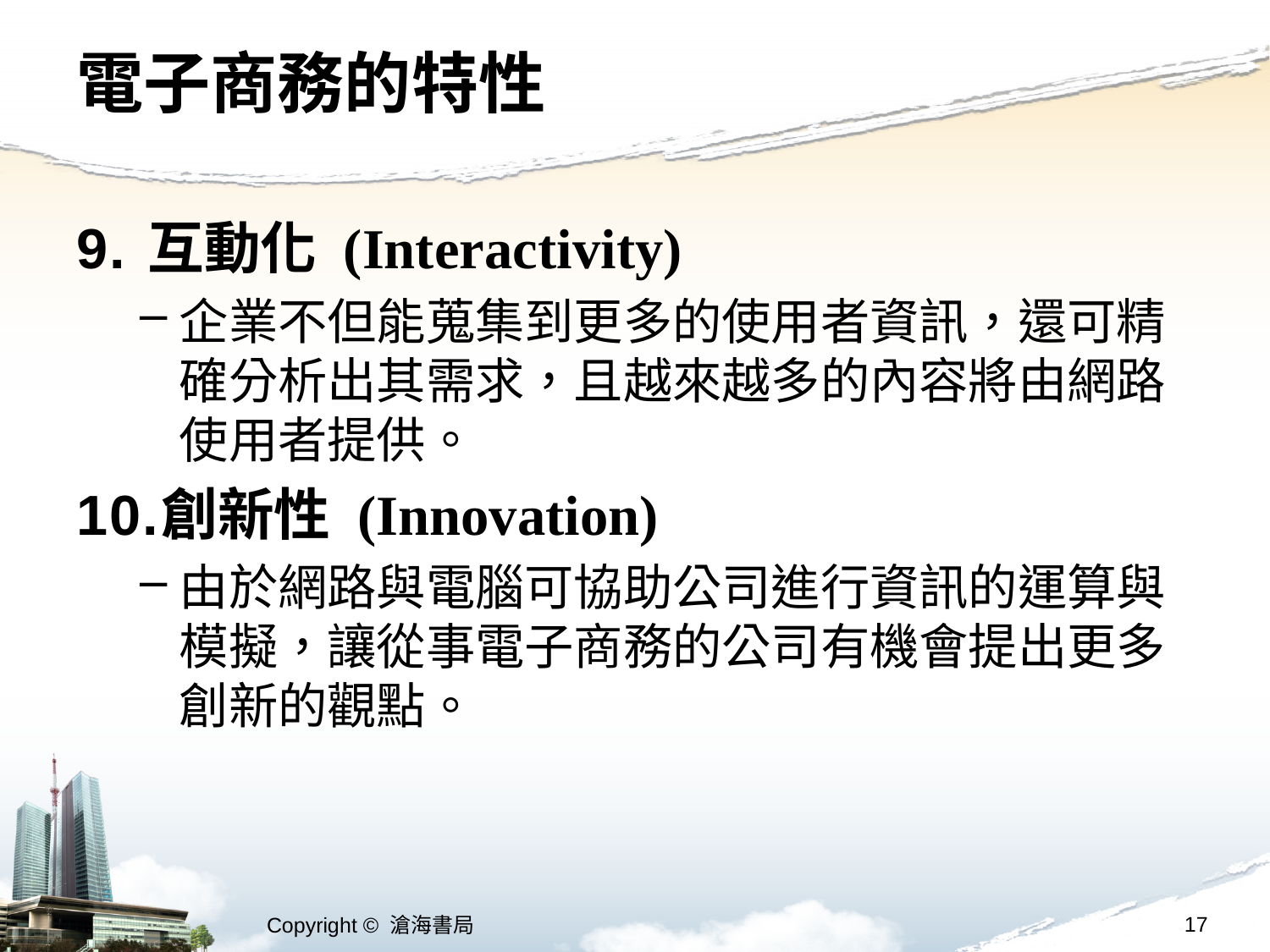

# 電子商務的特性
互動化 (Interactivity)
企業不但能蒐集到更多的使用者資訊，還可精確分析出其需求，且越來越多的內容將由網路使用者提供。
創新性 (Innovation)
由於網路與電腦可協助公司進行資訊的運算與模擬，讓從事電子商務的公司有機會提出更多創新的觀點。
17
Copyright © 滄海書局